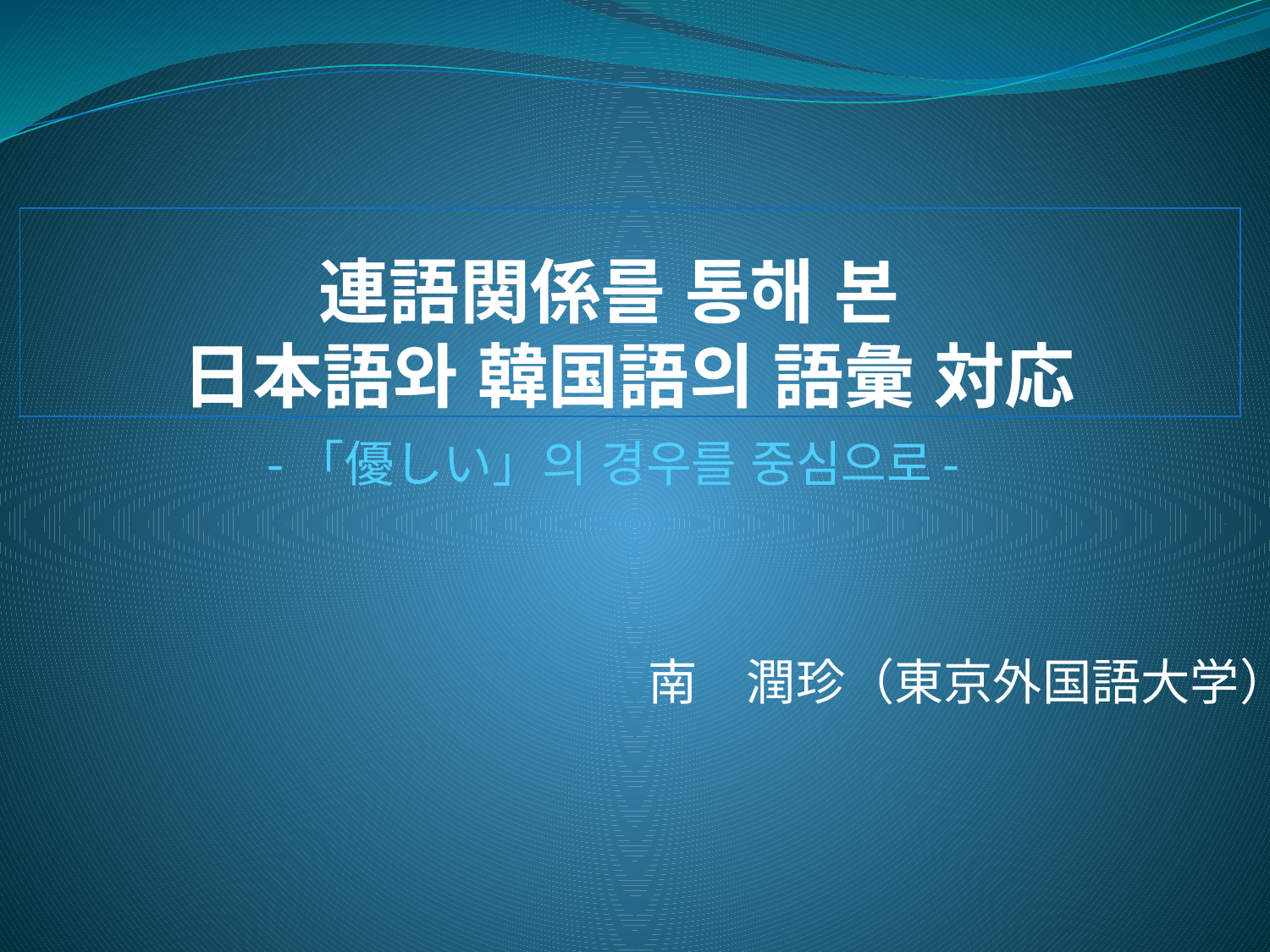

# 連語関係를 통해 본 日本語와 韓国語의 語彙 対応
-「優しい」의 경우를 중심으로-
南　潤珍（東京外国語大学）